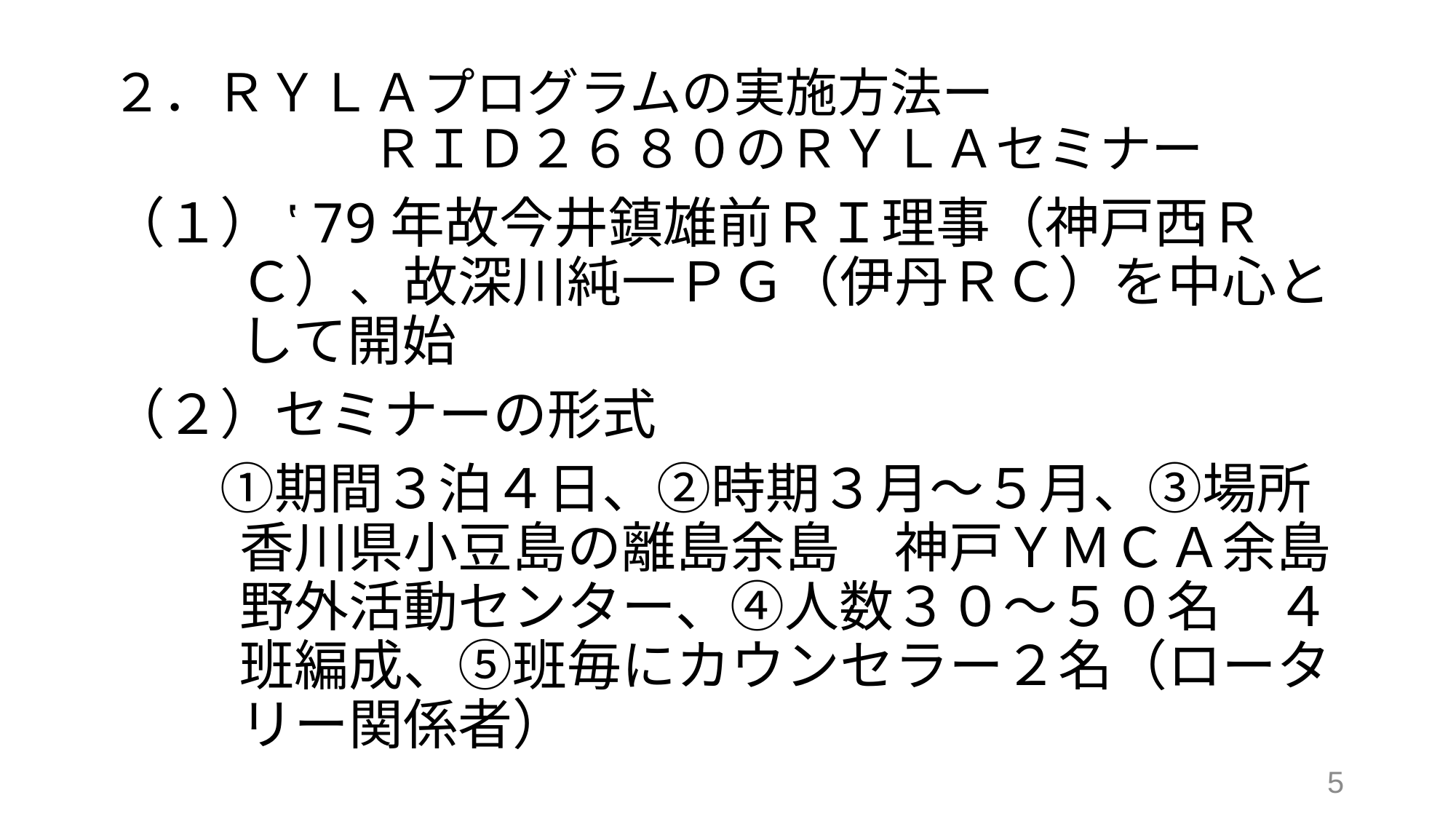

# ２．ＲＹＬＡプログラムの実施方法ー 　　　　　ＲＩＤ２６８０のＲＹＬＡセミナー
（１） ‛79年故今井鎮雄前ＲＩ理事（神戸西ＲＣ）、故深川純一ＰＧ（伊丹ＲＣ）を中心として開始
（２）セミナーの形式
　　①期間３泊４日、②時期３月～５月、③場所香川県小豆島の離島余島　神戸ＹＭＣＡ余島野外活動センター、④人数３０～５０名　４班編成、⑤班毎にカウンセラー２名（ロータリー関係者）

5